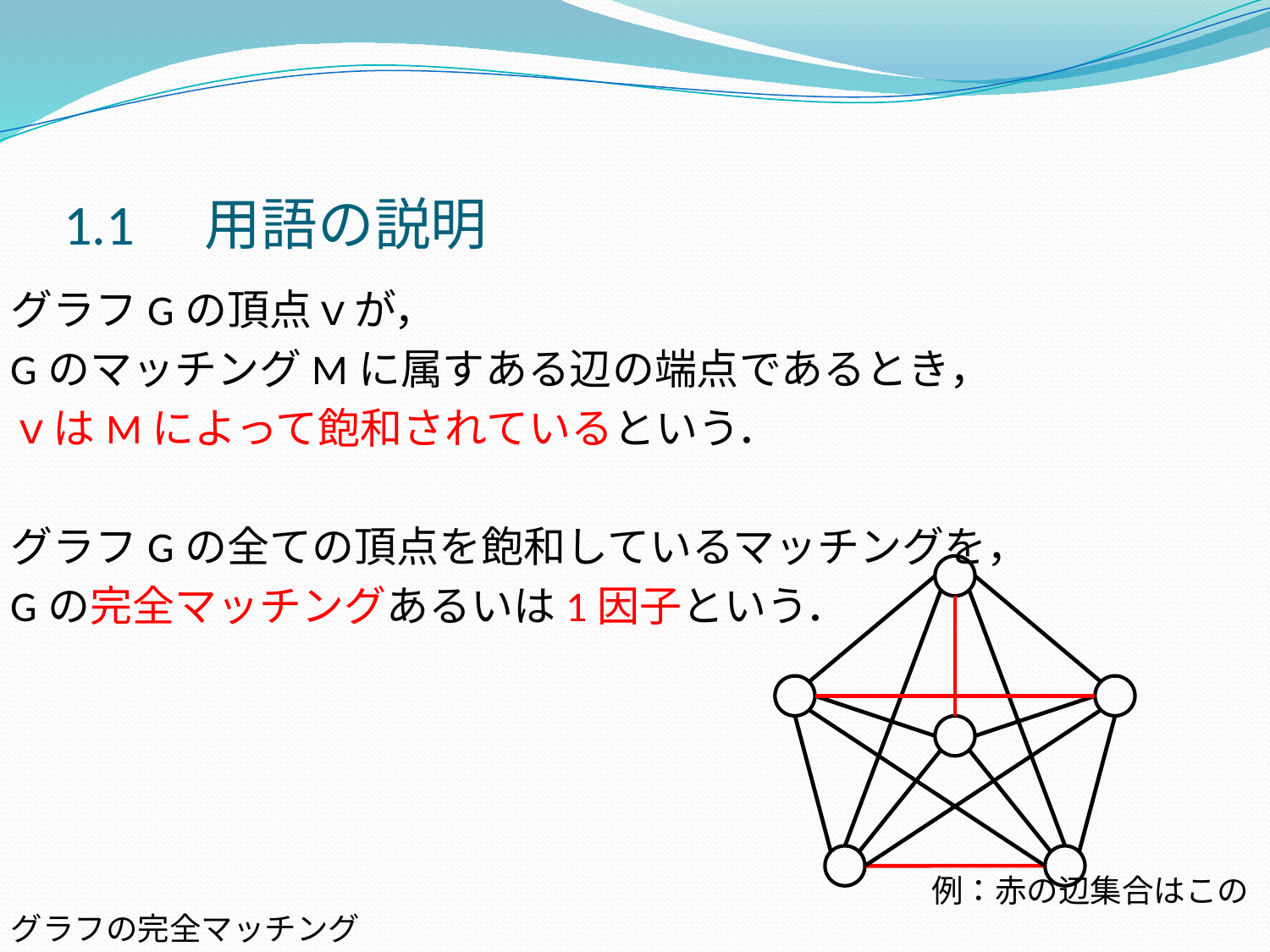

1.1　用語の説明
グラフGの頂点ｖが，
GのマッチングMに属すある辺の端点であるとき，
ｖはMによって飽和されているという．

グラフGの全ての頂点を飽和しているマッチングを，
Gの完全マッチングあるいは1因子という．

　　　　　　　　　　　　　　　　　　　　　　　　　　　　　例：赤の辺集合はこのグラフの完全マッチング
#